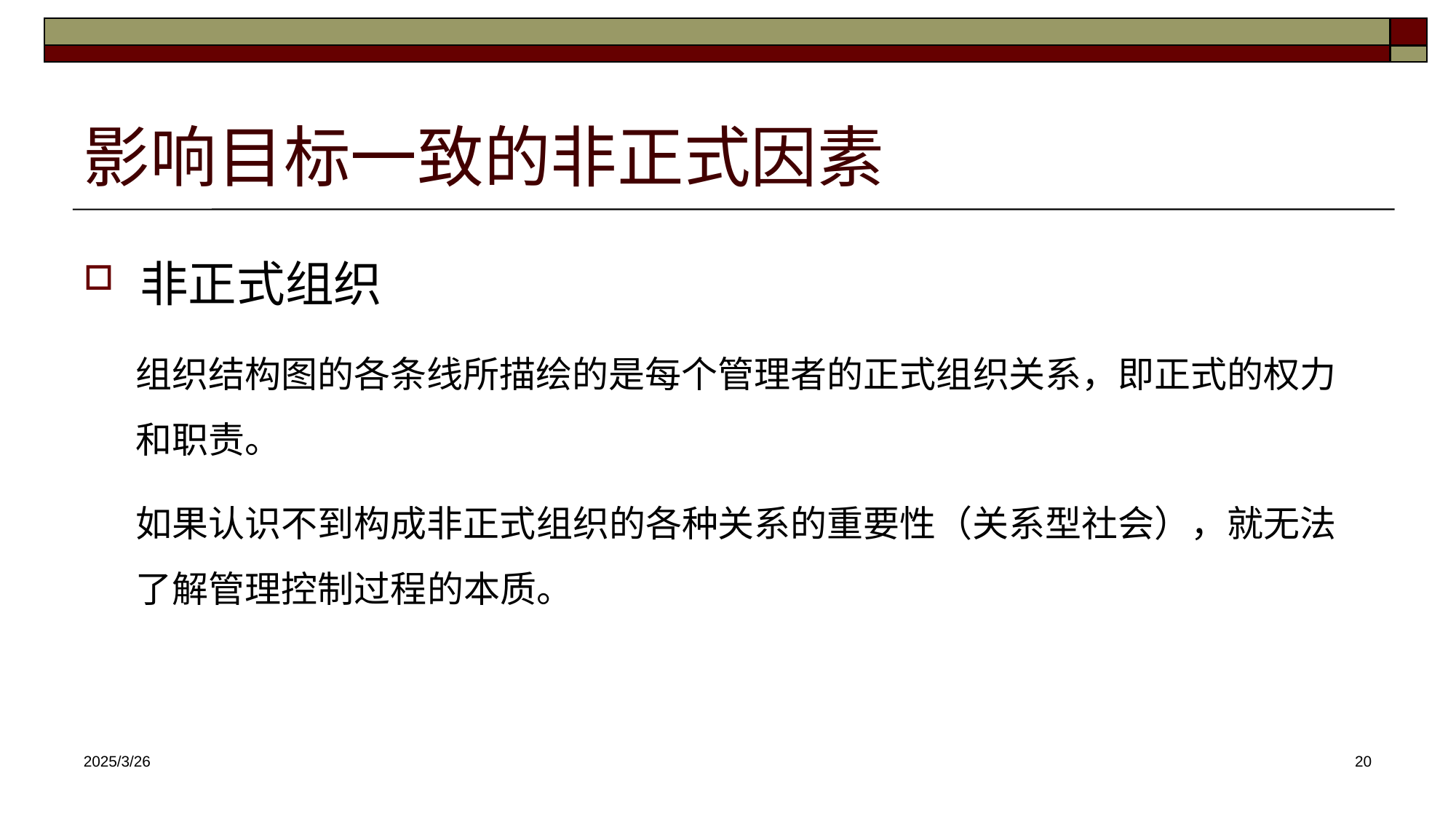

# 影响目标一致的非正式因素
非正式组织
组织结构图的各条线所描绘的是每个管理者的正式组织关系，即正式的权力和职责。
如果认识不到构成非正式组织的各种关系的重要性（关系型社会），就无法了解管理控制过程的本质。
2025/3/26
20